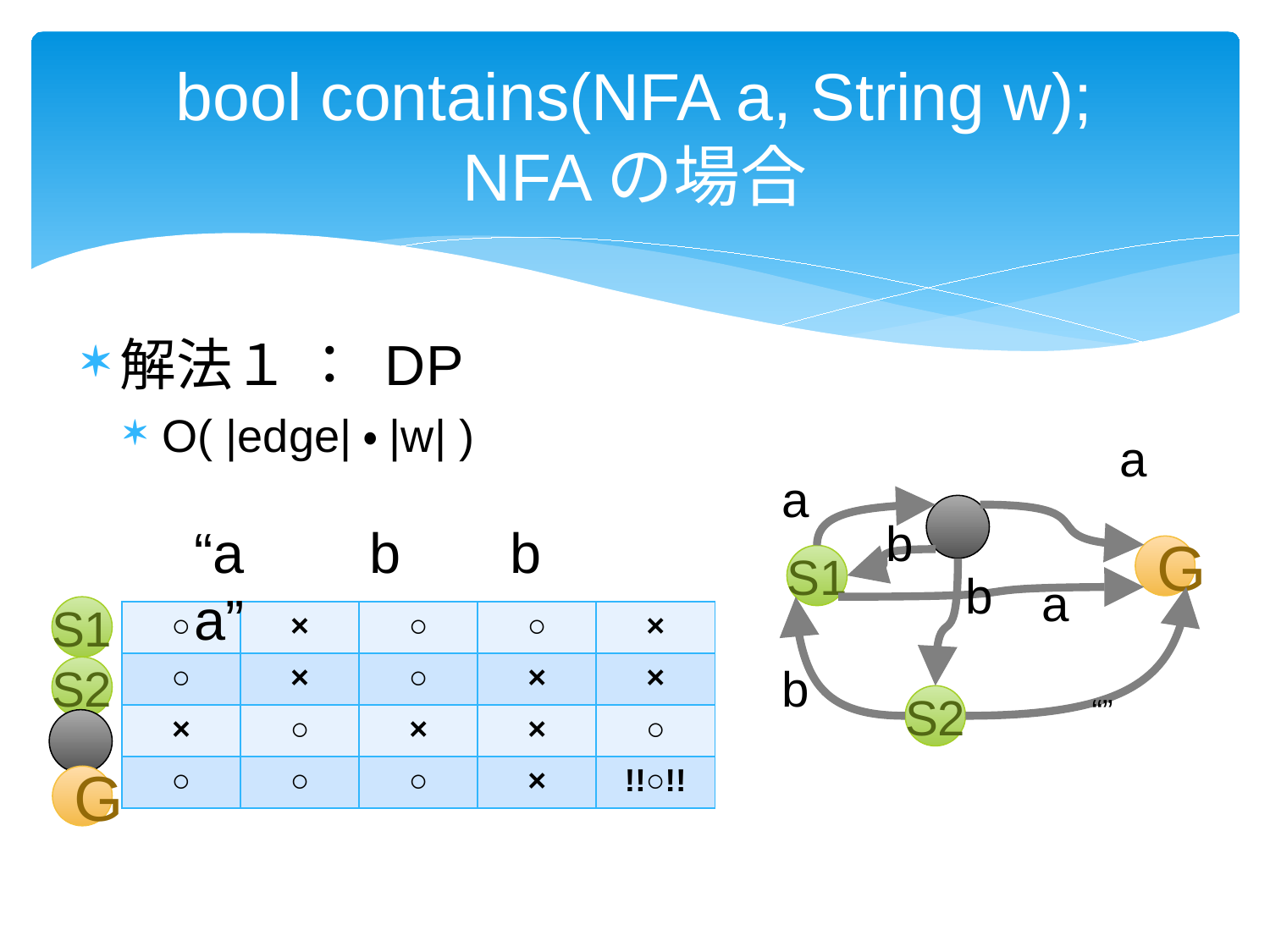

# bool contains(NFA a, String w); NFAの場合
解法１ ： DP
O( |edge|・|w| )
a
a

b
G
S1
b
a
b
“”
S2
“a        b       b       a”
S1
| ○ | × | ○ | ○ | × |
| --- | --- | --- | --- | --- |
| ○ | × | ○ | × | × |
| × | ○ | × | × | ○ |
| ○ | ○ | ○ | × | !!○!! |
S2

G